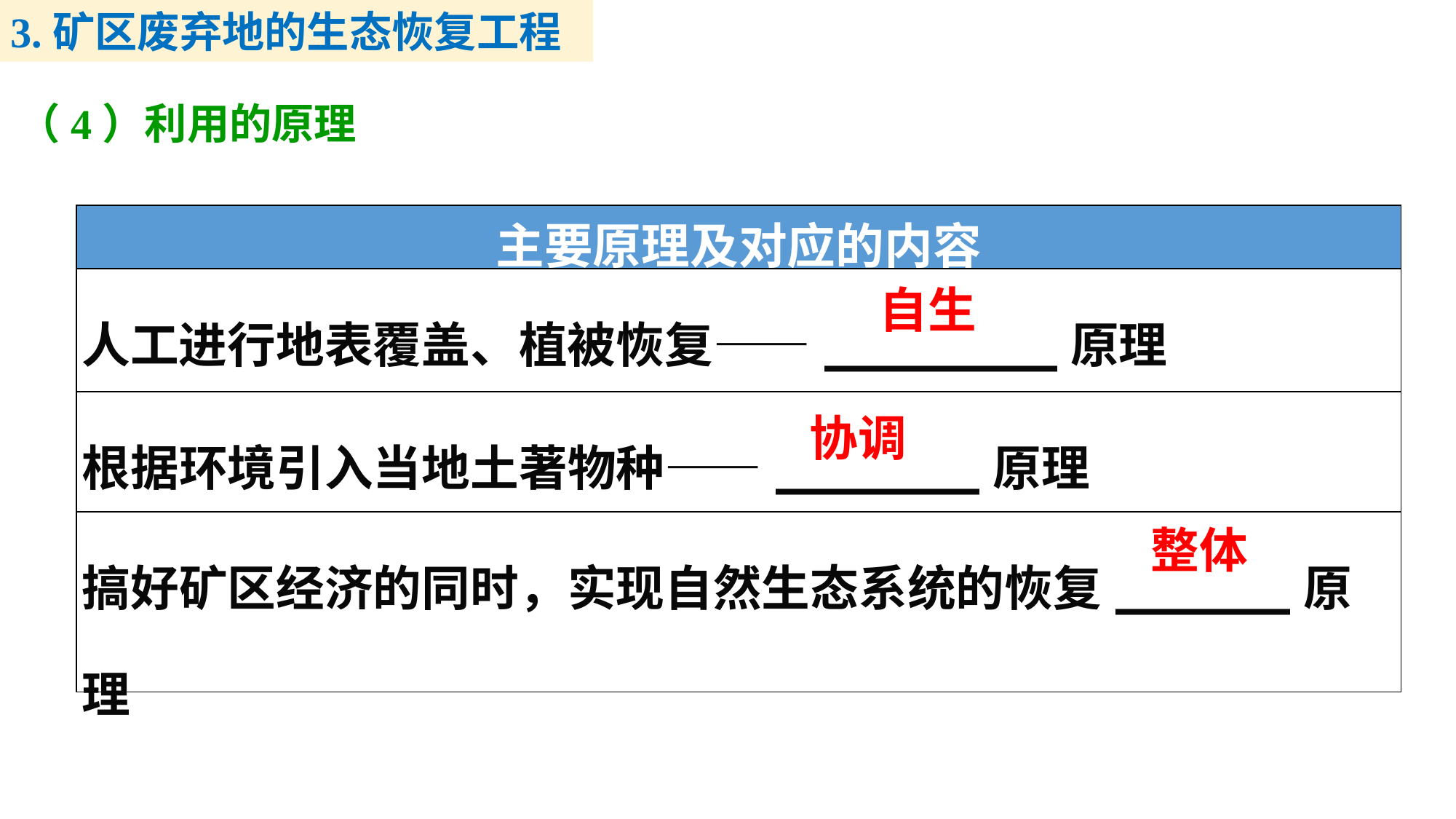

3.矿区废弃地的生态恢复工程
（4）利用的原理
| 主要原理及对应的内容 |
| --- |
| 人工进行地表覆盖、植被恢复——\_\_\_\_\_\_\_\_原理 |
| 根据环境引入当地土著物种——\_\_\_\_\_\_\_原理 |
| 搞好矿区经济的同时，实现自然生态系统的恢复\_\_\_\_\_\_原理 |
自生
协调
整体